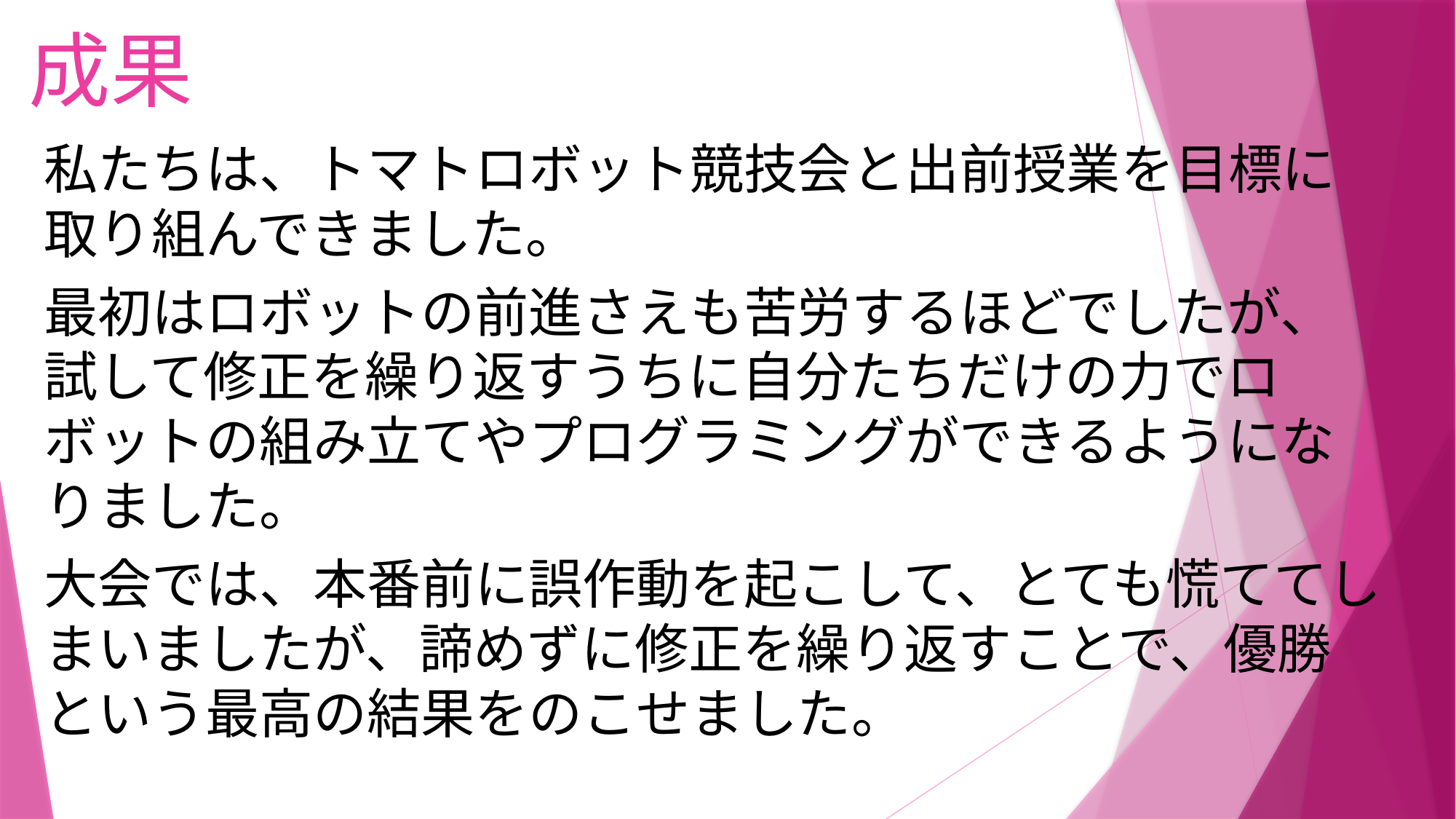

# 成果
私たちは、トマトロボット競技会と出前授業を目標に取り組んできました。
最初はロボットの前進さえも苦労するほどでしたが、試して修正を繰り返すうちに自分たちだけの力でロボットの組み立てやプログラミングができるようになりました。
大会では、本番前に誤作動を起こして、とても慌ててしまいましたが、諦めずに修正を繰り返すことで、優勝という最高の結果をのこせました。